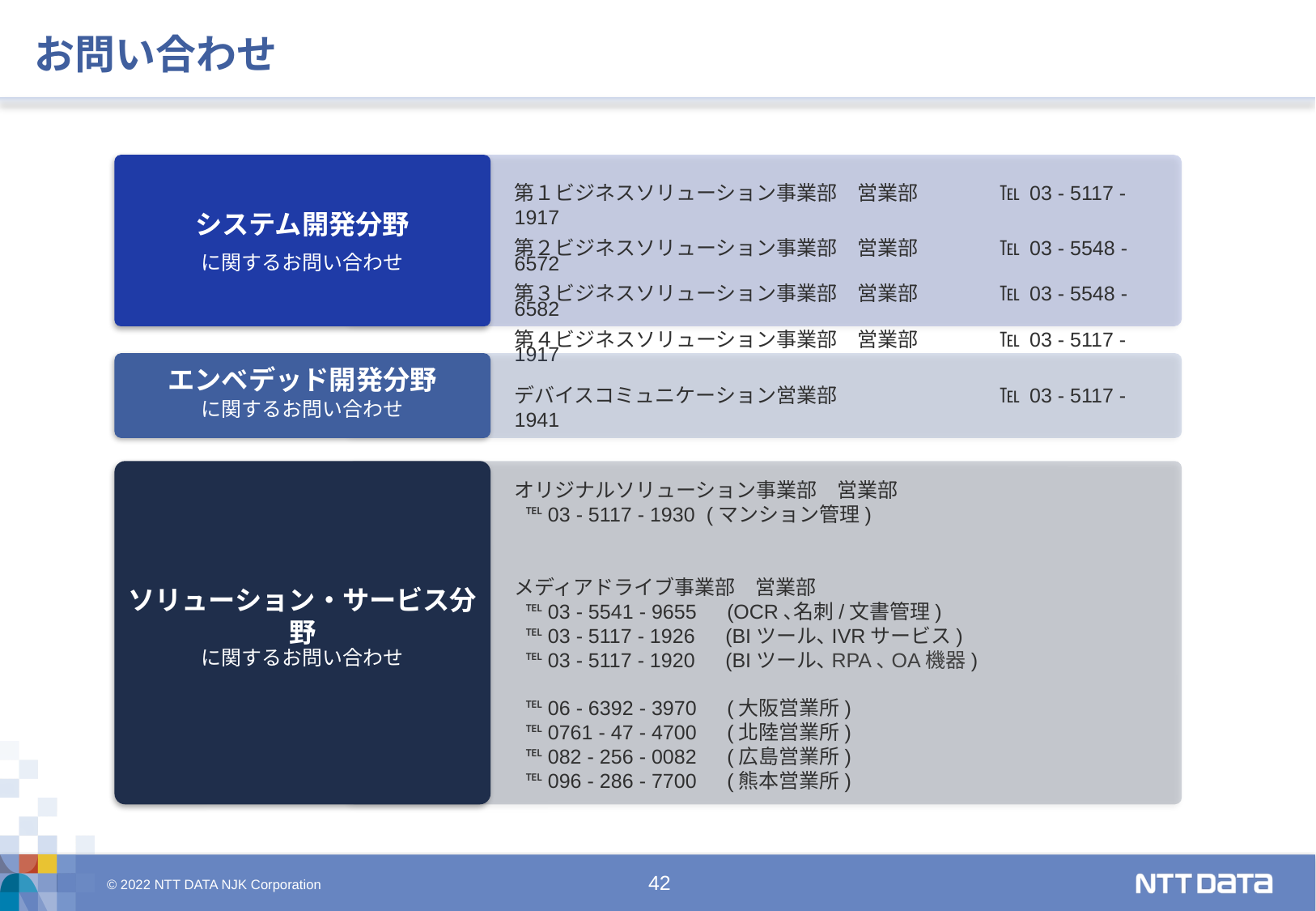

# お問い合わせ

システム開発分野

第１ビジネスソリューション事業部　営業部	℡ 03 - 5117 - 1917

第２ビジネスソリューション事業部　営業部	℡ 03 - 5548 - 6572

第３ビジネスソリューション事業部　営業部	℡ 03 - 5548 - 6582

第４ビジネスソリューション事業部　営業部	℡ 03 - 5117 - 1917
に関するお問い合わせ
エンベデッド開発分野

デバイスコミュニケーション営業部		℡ 03 - 5117 - 1941
に関するお問い合わせ
ソリューション・サービス分野

オリジナルソリューション事業部　営業部
  ℡ 03 - 5117 - 1930  (マンション管理)

メディアドライブ事業部　営業部
  ℡ 03 - 5541 - 9655　(OCR､名刺/文書管理)
  ℡ 03 - 5117 - 1926　(BIツール､IVRサービス)
  ℡ 03 - 5117 - 1920　(BIツール､RPA､OA機器)

  ℡ 06 - 6392 - 3970　(大阪営業所)
  ℡ 0761 - 47 - 4700　(北陸営業所)
  ℡ 082 - 256 - 0082　(広島営業所)
  ℡ 096 - 286 - 7700　(熊本営業所)
に関するお問い合わせ